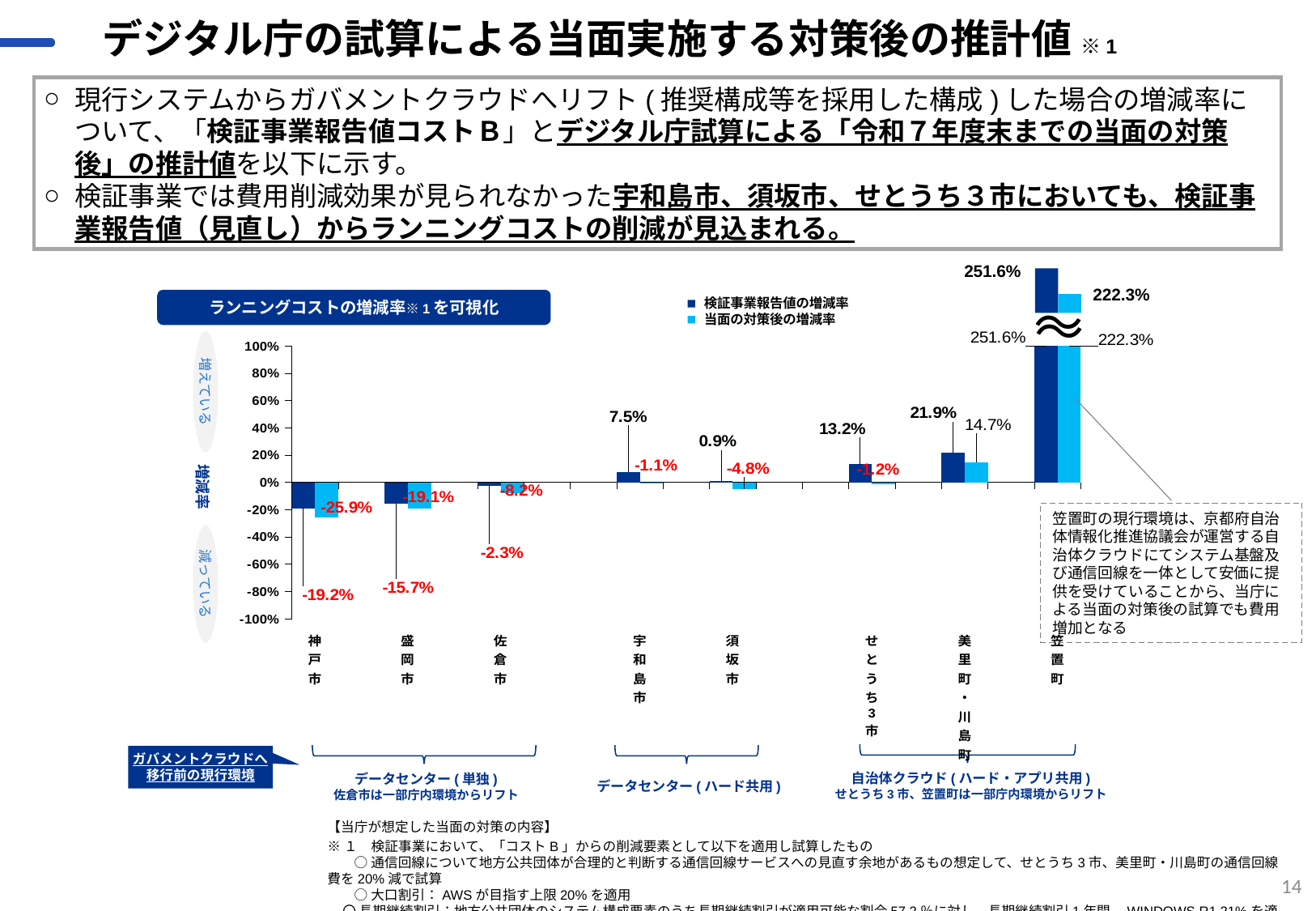

# デジタル庁の試算による当面実施する対策後の推計値 ※1
現行システムからガバメントクラウドへリフト(推奨構成等を採用した構成)した場合の増減率について、「検証事業報告値コストＢ」とデジタル庁試算による「令和７年度末までの当面の対策後」の推計値を以下に示す。
検証事業では費用削減効果が見られなかった宇和島市、須坂市、せとうち３市においても、検証事業報告値（見直し）からランニングコストの削減が見込まれる。
251.6%

222.3%
検証事業報告値の増減率
当面の対策後の増減率

～
～
ランニングコストの増減率※1を可視化

### Chart

| Category |  |  |
|---|---|---|
| 神戸市 | -0.192 | -0.2591 |
|  | None | None |
| 盛岡市 | -0.15678133059274438 | -0.191 |
|  | None | None |
| 佐倉市 | -0.023 | -0.082 |
|  | None | None |
|  | None | None |
| 宇和島市 | 0.07534436456063907 | -0.011 |
|  | None | None |
| 須坂市 | 0.008612444517443595 | -0.048 |
|  | None | None |
|  | None | None |
| せとうち3市 | 0.1318826705907242 | -0.012 |
|  | None | None |
| 美里町・川島町 | 0.21921475721860753 | 0.147 |
|  | None | None |
| 笠置町 | 1.5 | 1.5 |
増えている
増減率
笠置町の現行環境は、京都府自治体情報化推進協議会が運営する自治体クラウドにてシステム基盤及び通信回線を一体として安価に提供を受けていることから、当庁による当面の対策後の試算でも費用増加となる
減っている

自治体クラウド(ハード・アプリ共用)
せとうち3市、笠置町は一部庁内環境からリフト

データセンター(単独)
佐倉市は一部庁内環境からリフト

データセンター(ハード共用)
ガバメントクラウドへ
移行前の現行環境
【当庁が想定した当面の対策の内容】
※１　検証事業において、「コストB」からの削減要素として以下を適用し試算したもの
　　○ 通信回線について地方公共団体が合理的と判断する通信回線サービスへの見直す余地があるもの想定して、せとうち3市、美里町・川島町の通信回線費を20%減で試算
　　○ 大口割引：AWSが目指す上限20%を適用
    〇 長期継続割引：地方公共団体のシステム構成要素のうち長期継続割引が適用可能な割合57.2％に対し、長期継続割引1年間、WINDOWS R1 21%を適用して試算
14